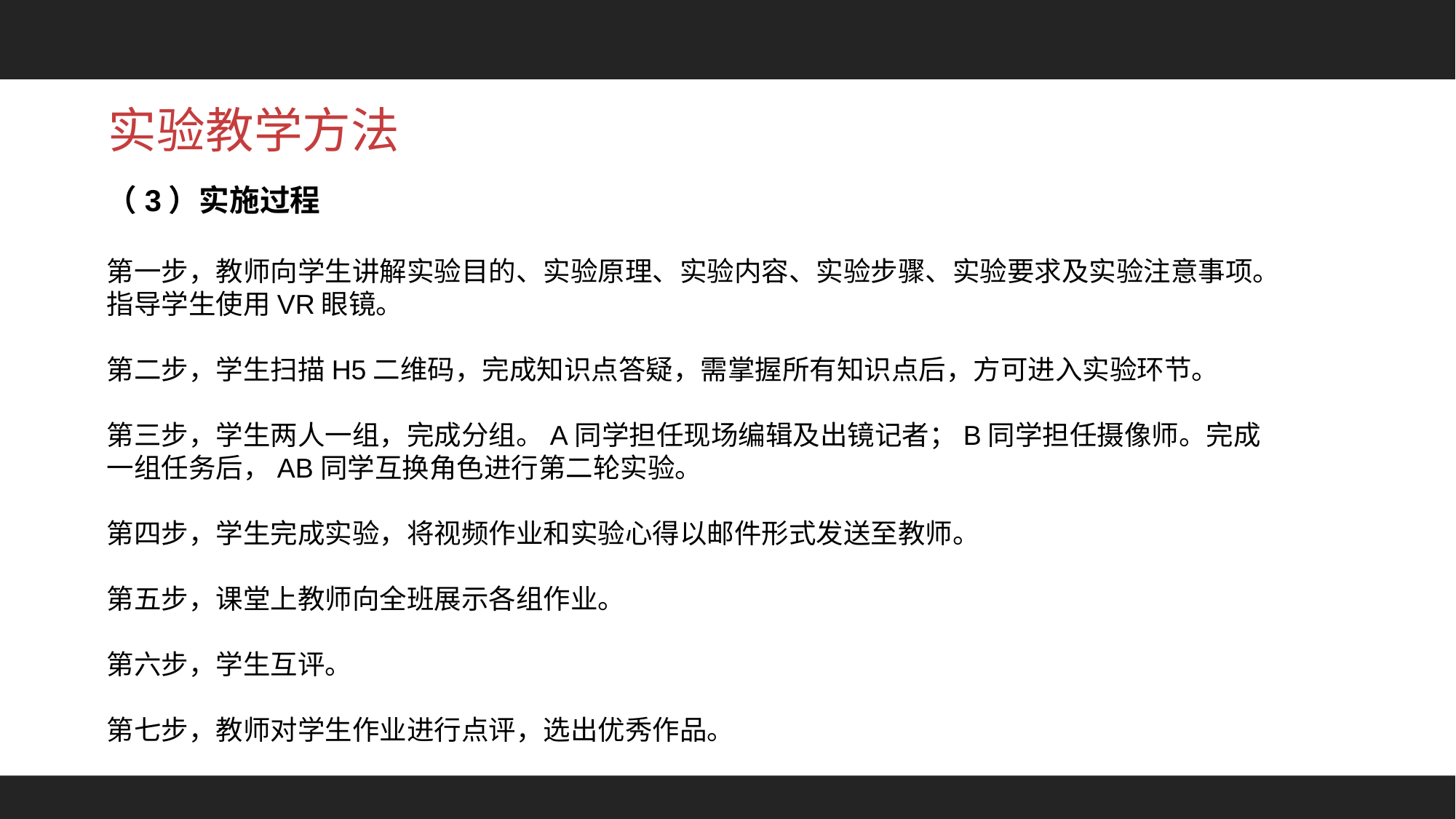

实验教学方法
（3）实施过程

第一步，教师向学生讲解实验目的、实验原理、实验内容、实验步骤、实验要求及实验注意事项。指导学生使用VR眼镜。

第二步，学生扫描H5二维码，完成知识点答疑，需掌握所有知识点后，方可进入实验环节。

第三步，学生两人一组，完成分组。A同学担任现场编辑及出镜记者；B同学担任摄像师。完成一组任务后，AB同学互换角色进行第二轮实验。

第四步，学生完成实验，将视频作业和实验心得以邮件形式发送至教师。

第五步，课堂上教师向全班展示各组作业。

第六步，学生互评。

第七步，教师对学生作业进行点评，选出优秀作品。